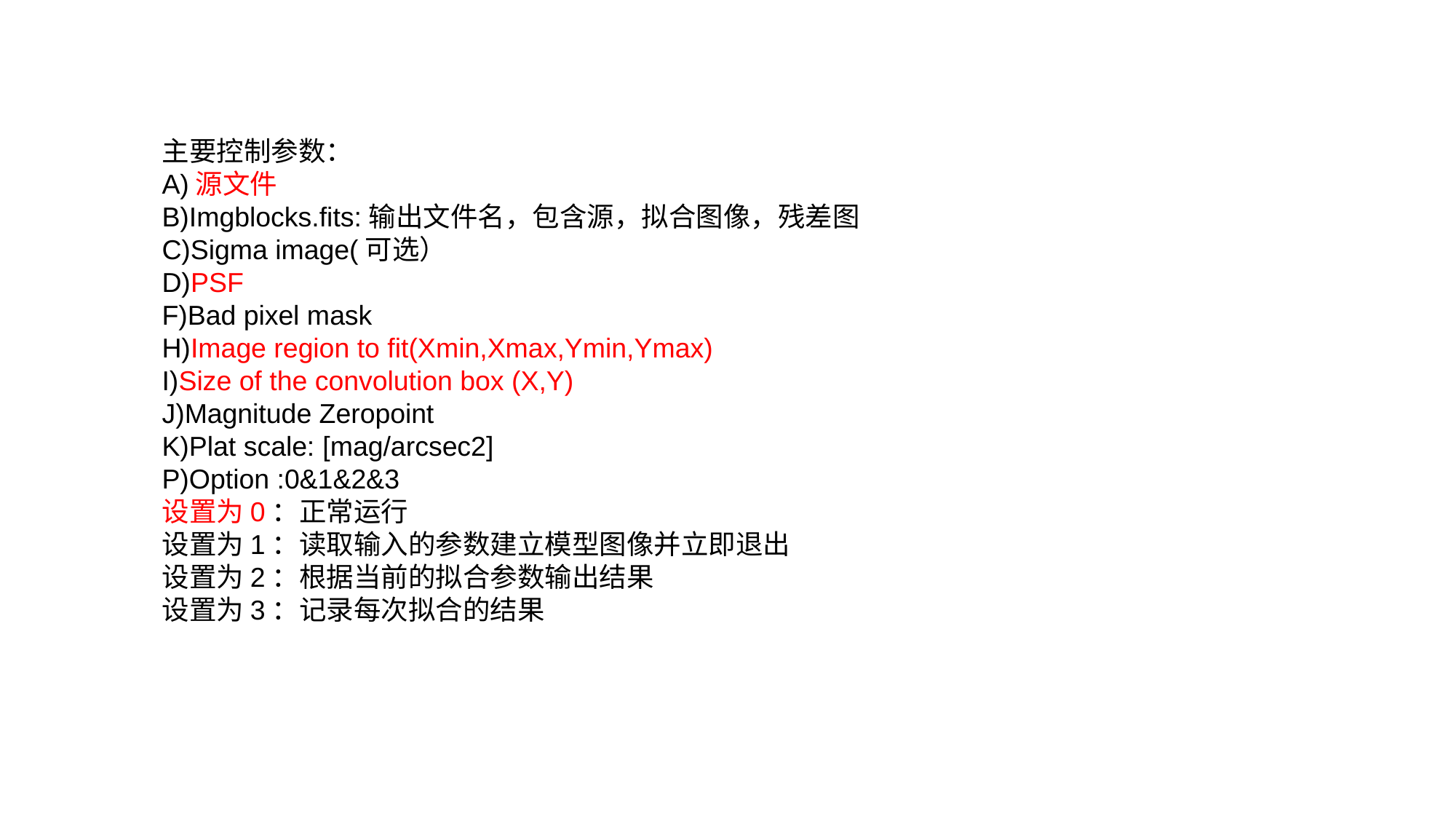

主要控制参数：
A)源文件
B)Imgblocks.fits:输出文件名，包含源，拟合图像，残差图
C)Sigma image(可选）
D)PSF
F)Bad pixel mask
H)Image region to fit(Xmin,Xmax,Ymin,Ymax)
I)Size of the convolution box (X,Y)
J)Magnitude Zeropoint
K)Plat scale: [mag/arcsec2]
P)Option :0&1&2&3
设置为0：正常运行
设置为1：读取输入的参数建立模型图像并立即退出
设置为2：根据当前的拟合参数输出结果
设置为3：记录每次拟合的结果